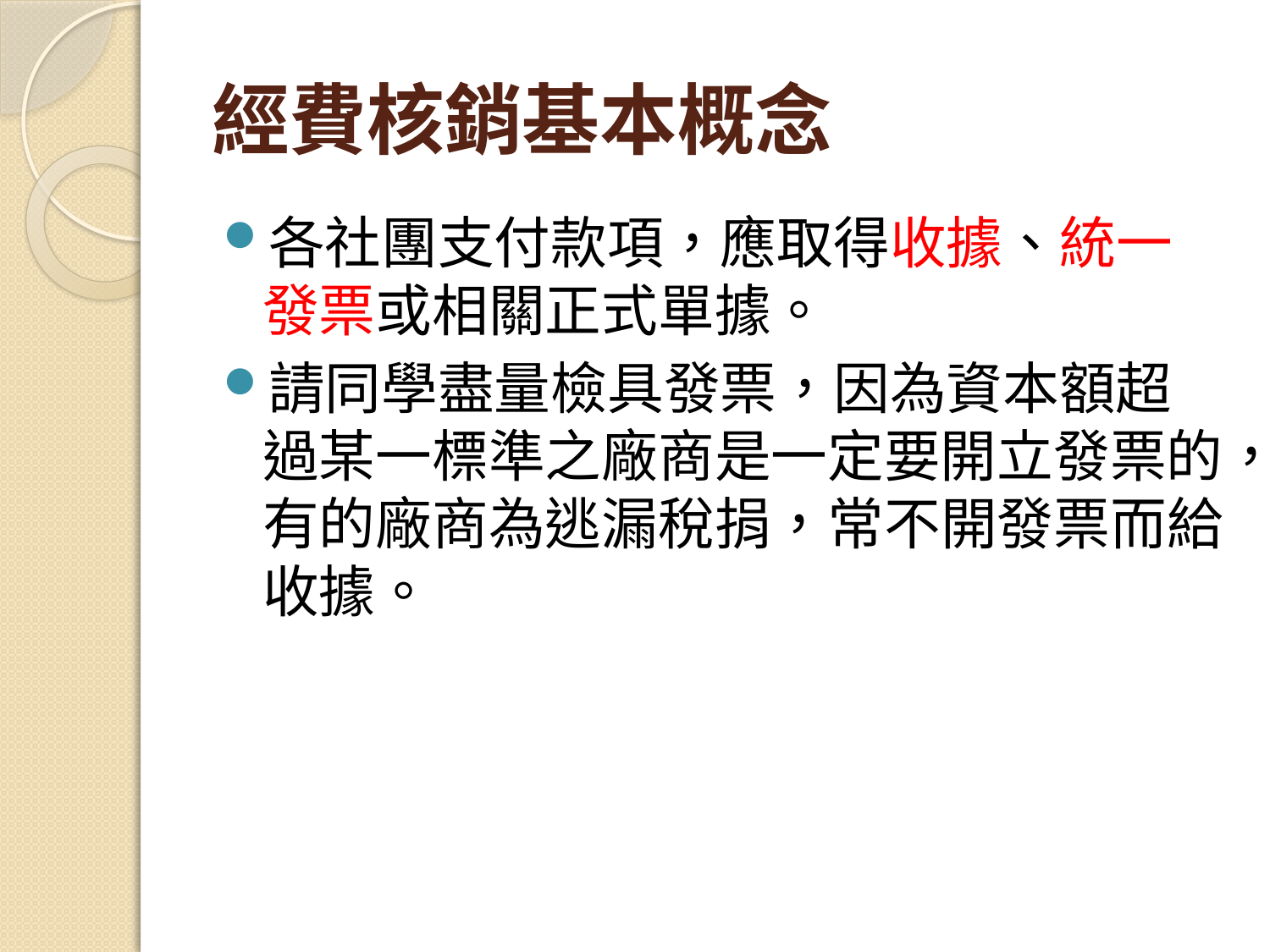

# 經費核銷基本概念
各社團支付款項，應取得收據、統一發票或相關正式單據。
請同學盡量檢具發票，因為資本額超過某一標準之廠商是一定要開立發票的，有的廠商為逃漏稅捐，常不開發票而給收據。